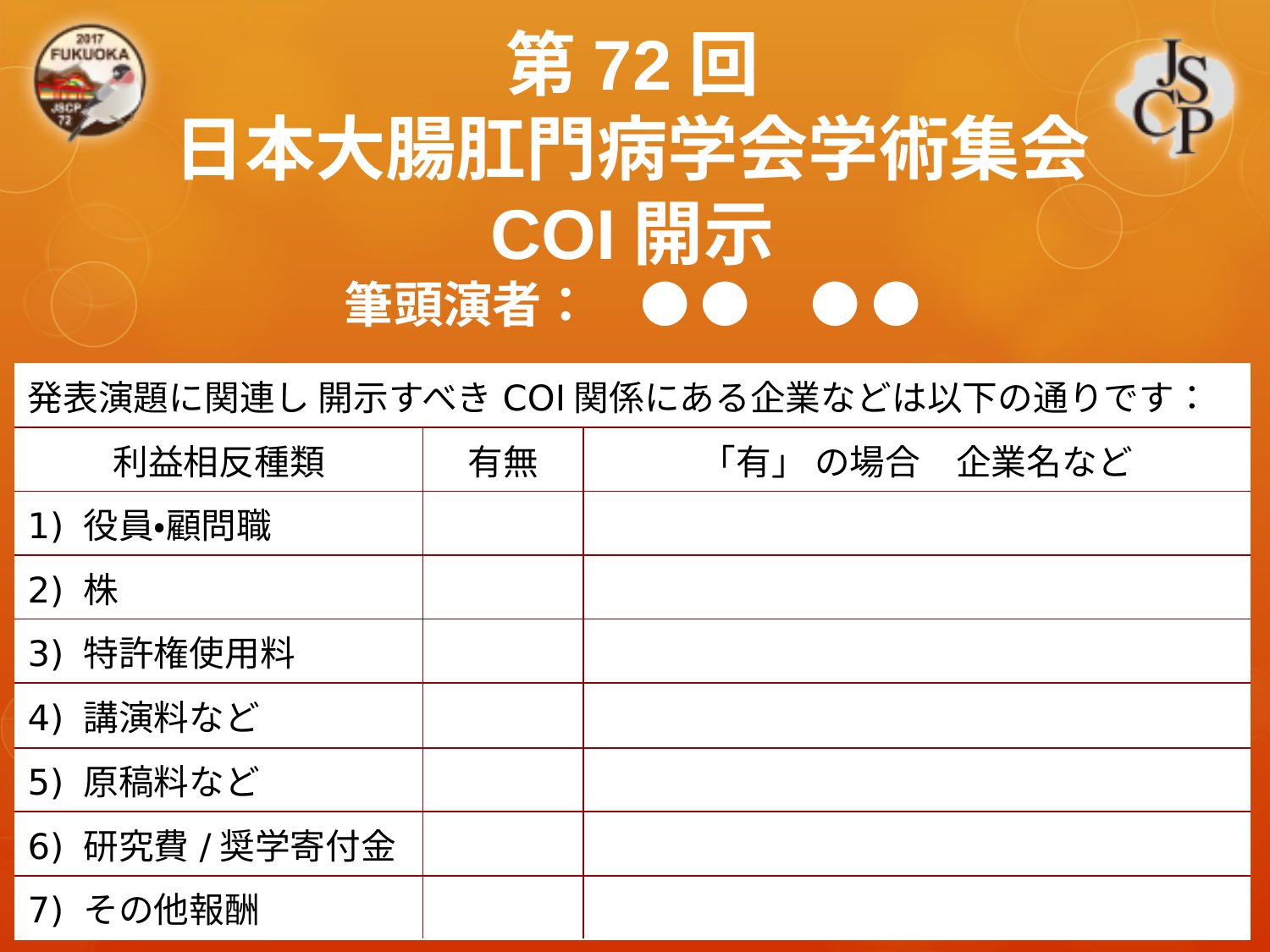

第72回
日本大腸肛門病学会学術集会
COI開示
筆頭演者：　● ●　 ● ●
| 発表演題に関連し 開示すべきCOI関係にある企業などは以下の通りです： |  |  |
| --- | --- | --- |
| 利益相反種類 | 有無 | 「有」 の場合　企業名など |
| 1) 役員・顧問職 |  |  |
| 2) 株 |  |  |
| 3) 特許権使用料 |  |  |
| 4) 講演料など |  |  |
| 5) 原稿料など |  |  |
| 6) 研究費/奨学寄付金 |  |  |
| 7) その他報酬 |  |  |